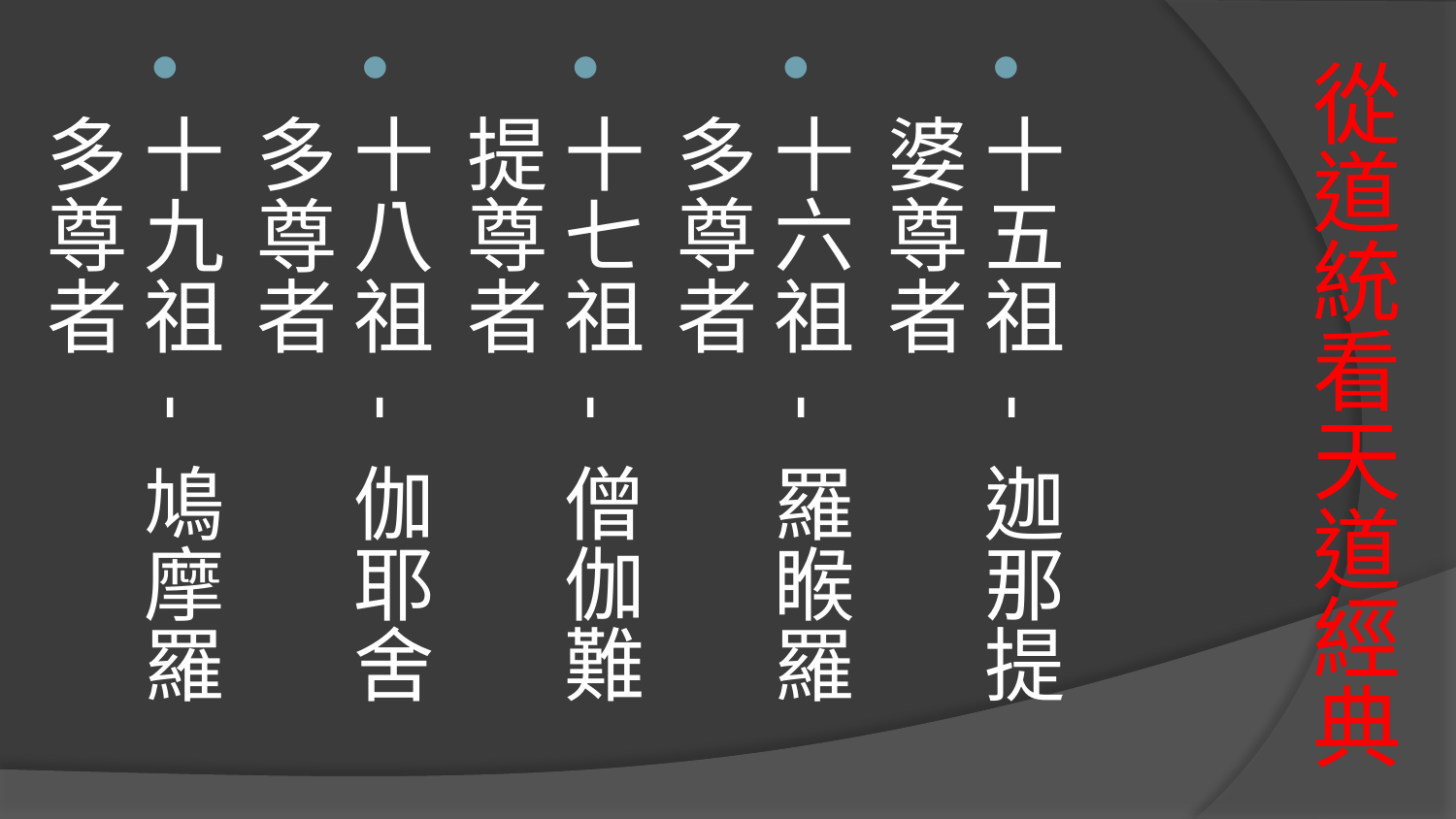

十五祖 - 迦那提婆尊者
十六祖 - 羅睺羅多尊者
十七祖 - 僧伽難提尊者
十八祖 - 伽耶舍多尊者
十九祖 - 鳩摩羅多尊者
# 從道統看天道經典